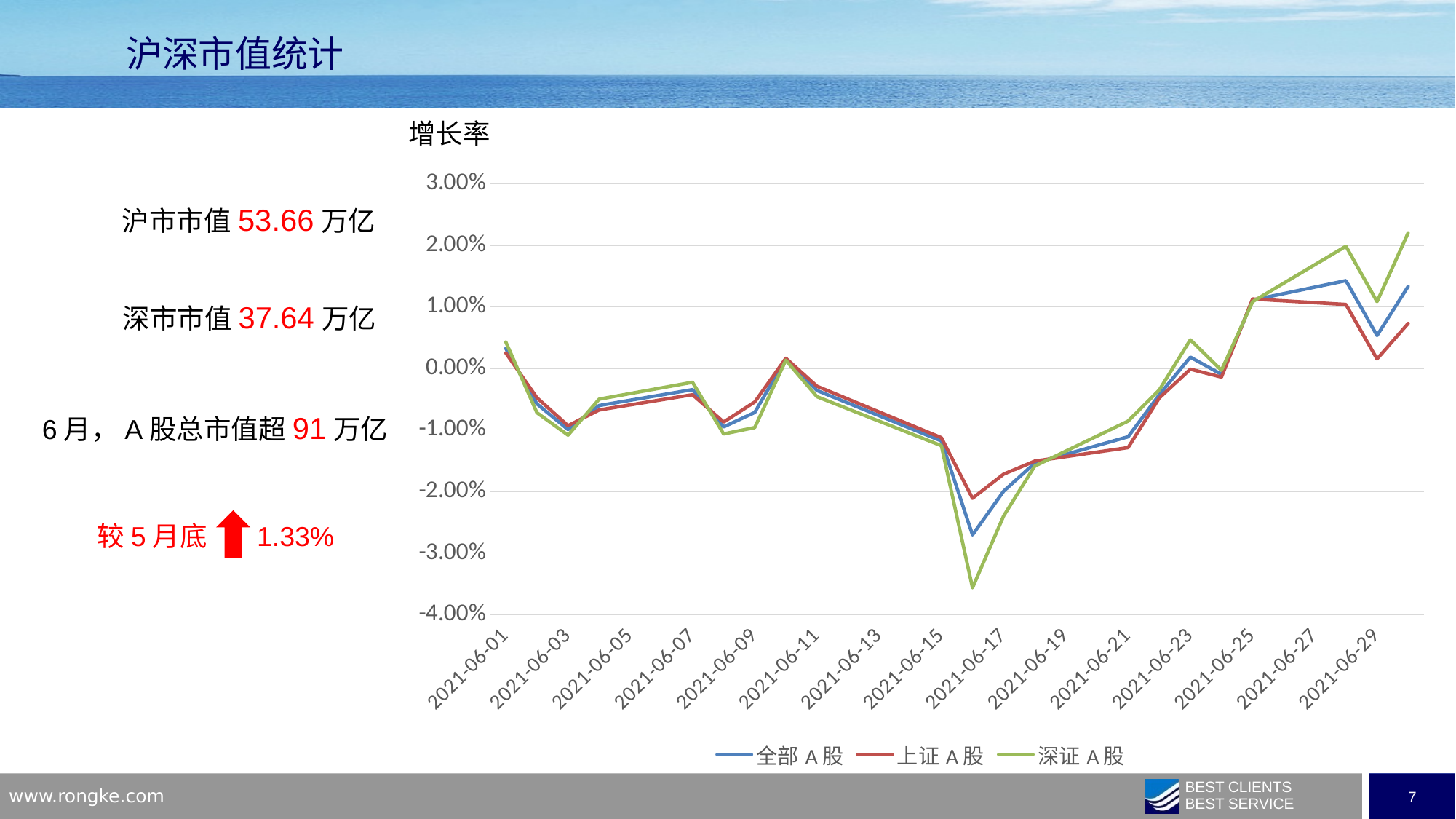

沪深市值统计
增长率

### Chart

| Category | 全部A股 | 上证A股 | 深证A股 |
|---|---|---|---|
| 44348 | 0.003229815141743364 | 0.002502254068184717 | 0.004282029688385647 |
| 44349 | -0.0057725375781708665 | -0.0047804545952847555 | -0.007207309426193964 |
| 44350 | -0.009944048127632388 | -0.009314482973183824 | -0.010854538858430907 |
| 44351 | -0.006050328554801587 | -0.006766715497691811 | -0.005014274277399422 |
| 44354 | -0.003461122346752221 | -0.004285251754101105 | -0.002269248589015338 |
| 44355 | -0.009512626293042614 | -0.008722182691233926 | -0.010655782910874101 |
| 44356 | -0.007170298202641923 | -0.00547305325533598 | -0.009624890521626295 |
| 44357 | 0.0015064860018145776 | 0.0016344049203307343 | 0.001321486897626567 |
| 44358 | -0.0036058559650027355 | -0.00291147151276383 | -0.0046100897649595796 |
| 44362 | -0.011798209536746262 | -0.011271209938873428 | -0.012560367743256973 |
| 44363 | -0.027062775714006837 | -0.02112063844339307 | -0.03565642303992833 |
| 44364 | -0.019975389355756046 | -0.01719802298325457 | -0.023992076620476532 |
| 44365 | -0.015409120699124923 | -0.015076179806800538 | -0.015890627012207004 |
| 44368 | -0.01111598591529761 | -0.012877439335233887 | -0.00856853391568746 |
| 44369 | -0.004306167528242533 | -0.004839429594665434 | -0.0035349524043879477 |
| 44370 | 0.001815437962236155 | -0.00013704036474992964 | 0.004639154310330573 |
| 44371 | -0.0009679686451913305 | -0.001422271214515547 | -0.00031094645228890716 |
| 44372 | 0.011081411509263672 | 0.011259357234134848 | 0.010824062556685332 |
| 44375 | 0.01423838954353962 | 0.010373780025776824 | 0.01982747133946572 |
| 44376 | 0.0053286776759622345 | 0.0015212822083141564 | 0.010835015276267956 |
| 44377 | 0.013305092698590482 | 0.0072904208523774106 | 0.022003641095177606 |
沪市市值53.66万亿
深市市值37.64万亿
6月，A股总市值超91万亿

  较5月底       1.33%